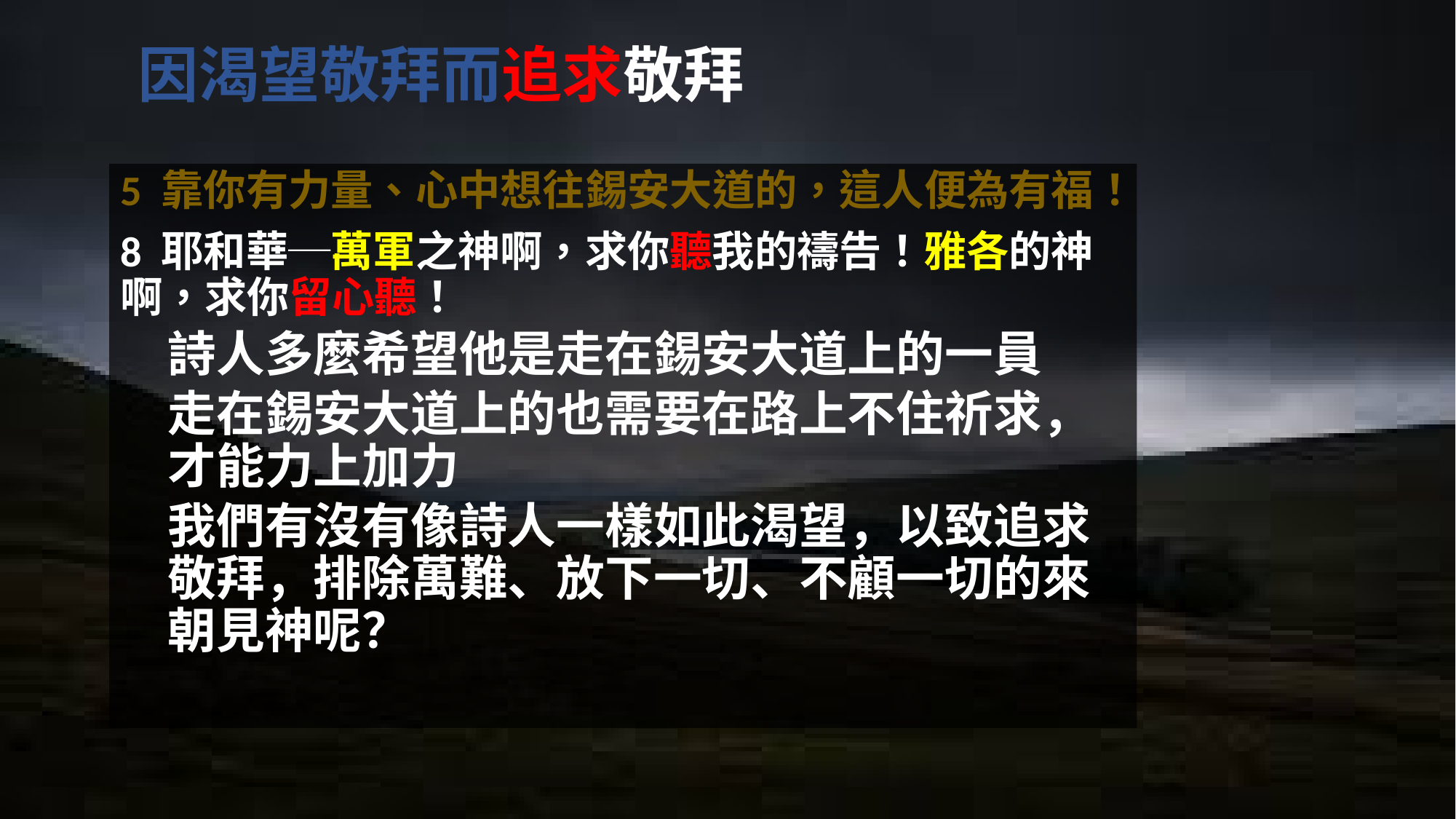

# 因渴望敬拜而追求敬拜
5 靠你有力量、心中想往錫安大道的，這人便為有福！
8 耶和華─萬軍之神啊，求你聽我的禱告！雅各的神啊，求你留心聽！
詩人多麼希望他是走在錫安大道上的一員
走在錫安大道上的也需要在路上不住祈求，才能力上加力
我們有沒有像詩人一樣如此渴望，以致追求敬拜，排除萬難、放下一切、不顧一切的來朝見神呢？